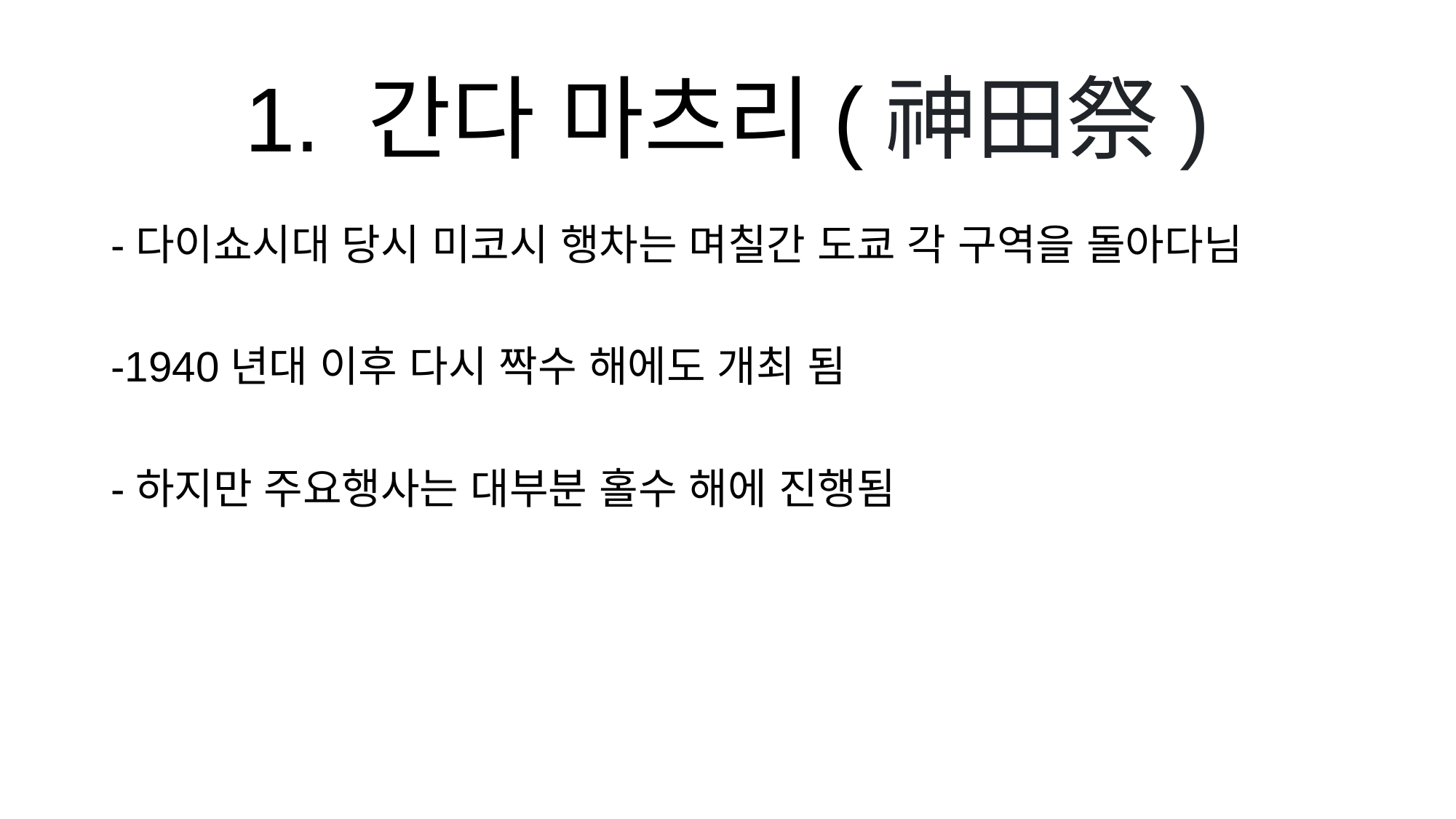

# 1. 간다 마츠리(神田祭)
-다이쇼시대 당시 미코시 행차는 며칠간 도쿄 각 구역을 돌아다님

-1940년대 이후 다시 짝수 해에도 개최 됨

-하지만 주요행사는 대부분 홀수 해에 진행됨